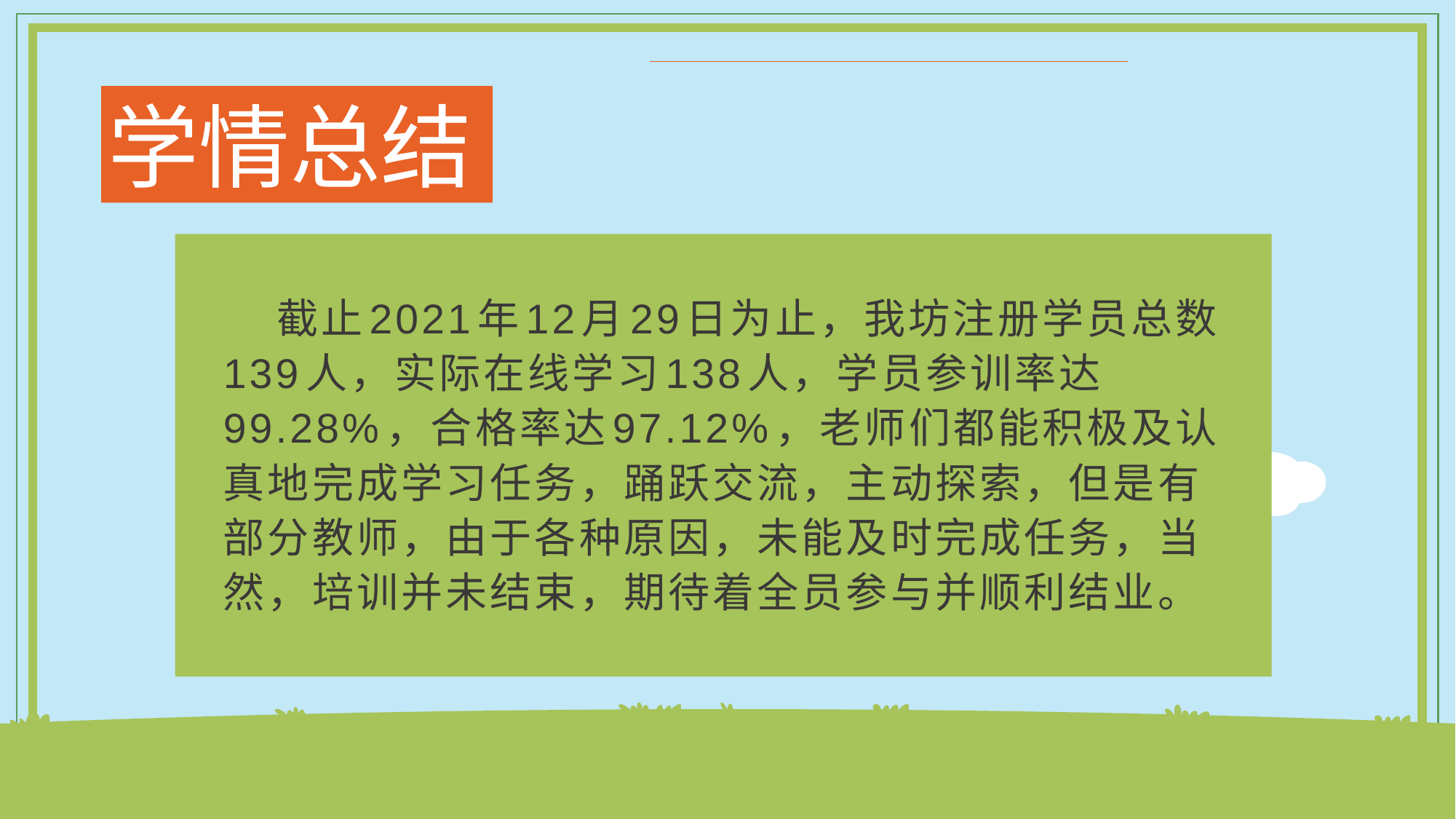

学情总结

    截止2021年12月29日为止，我坊注册学员总数139人，实际在线学习138人，学员参训率达99.28%，合格率达97.12%，老师们都能积极及认真地完成学习任务，踊跃交流，主动探索，但是有部分教师，由于各种原因，未能及时完成任务，当然，培训并未结束，期待着全员参与并顺利结业。